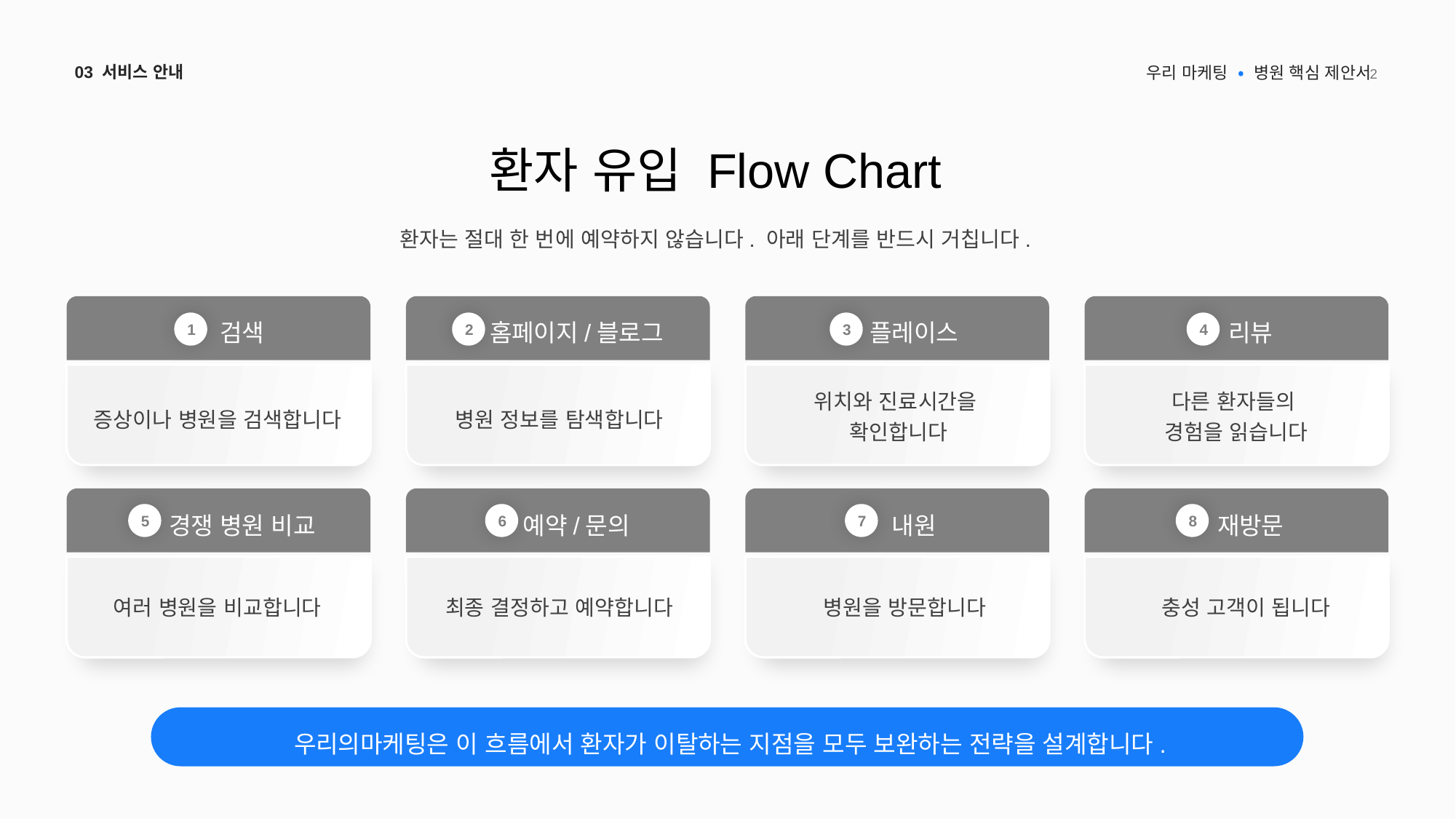

2
03 서비스 안내
우리 마케팅  •  병원 핵심 제안서
환자 유입 Flow Chart
환자는 절대 한 번에 예약하지 않습니다. 아래 단계를 반드시 거칩니다.

검색
홈페이지/블로그
플레이스
리뷰
경쟁 병원 비교
예약/문의
내원
재방문
1
2
3
4

위치와 진료시간을
확인합니다
다른 환자들의
경험을 읽습니다
증상이나 병원을 검색합니다
병원 정보를 탐색합니다

5
6
7
8

여러 병원을 비교합니다
최종 결정하고 예약합니다
병원을 방문합니다
충성 고객이 됩니다

우리의마케팅은 이 흐름에서 환자가 이탈하는 지점을 모두 보완하는 전략을 설계합니다.